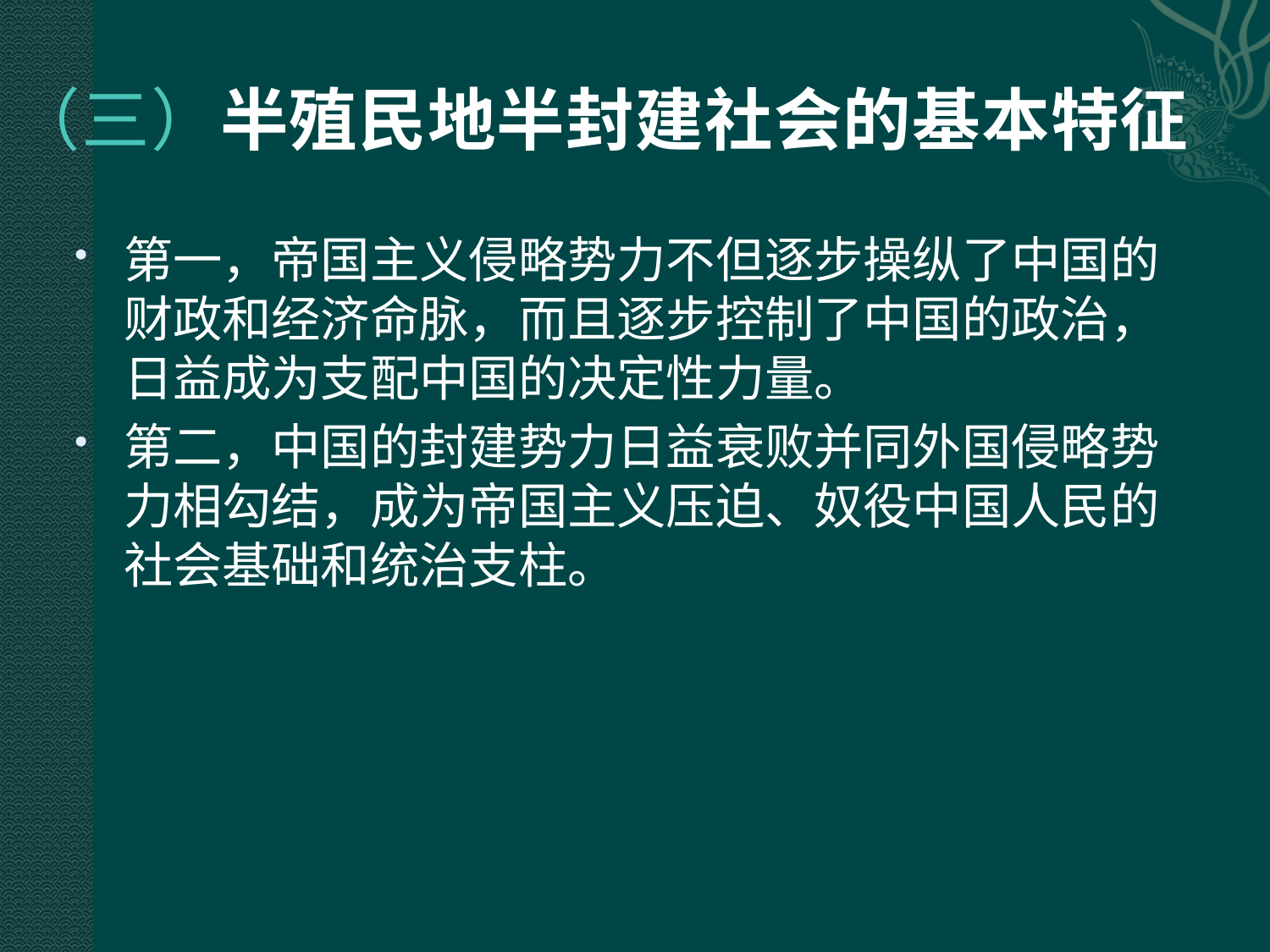

# （三）半殖民地半封建社会的基本特征
第一，帝国主义侵略势力不但逐步操纵了中国的财政和经济命脉，而且逐步控制了中国的政治，日益成为支配中国的决定性力量。
第二，中国的封建势力日益衰败并同外国侵略势力相勾结，成为帝国主义压迫、奴役中国人民的社会基础和统治支柱。